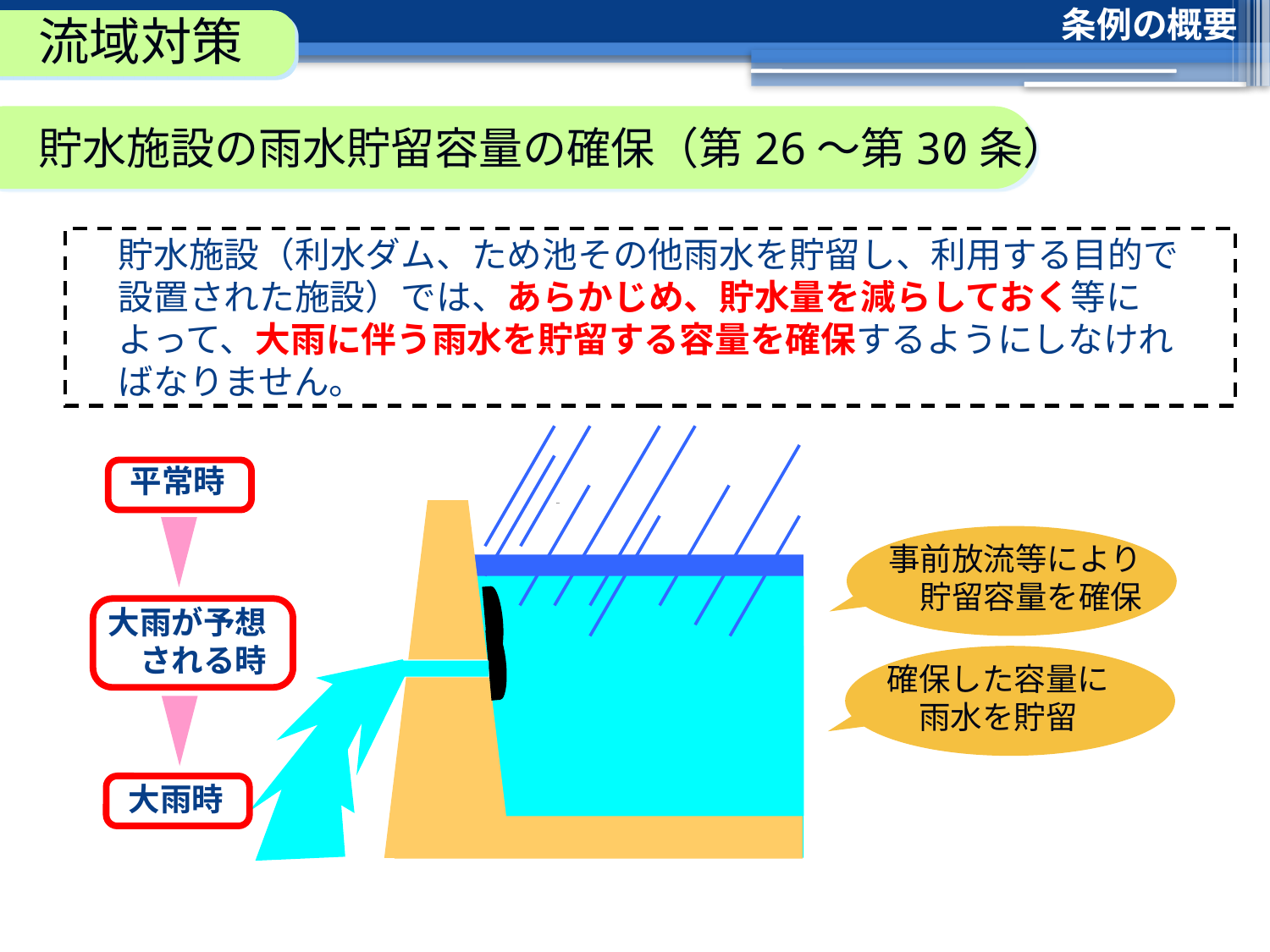

条例の概要
流域対策

貯水施設の雨水貯留容量の確保（第26～第30条）
貯水施設（利水ダム、ため池その他雨水を貯留し、利用する目的で設置された施設）では、あらかじめ、貯水量を減らしておく等によって、大雨に伴う雨水を貯留する容量を確保するようにしなければなりません。

　平常時

事前放流等により　貯留容量を確保

大雨が予想　　される時

確保した容量に　　雨水を貯留

大雨時